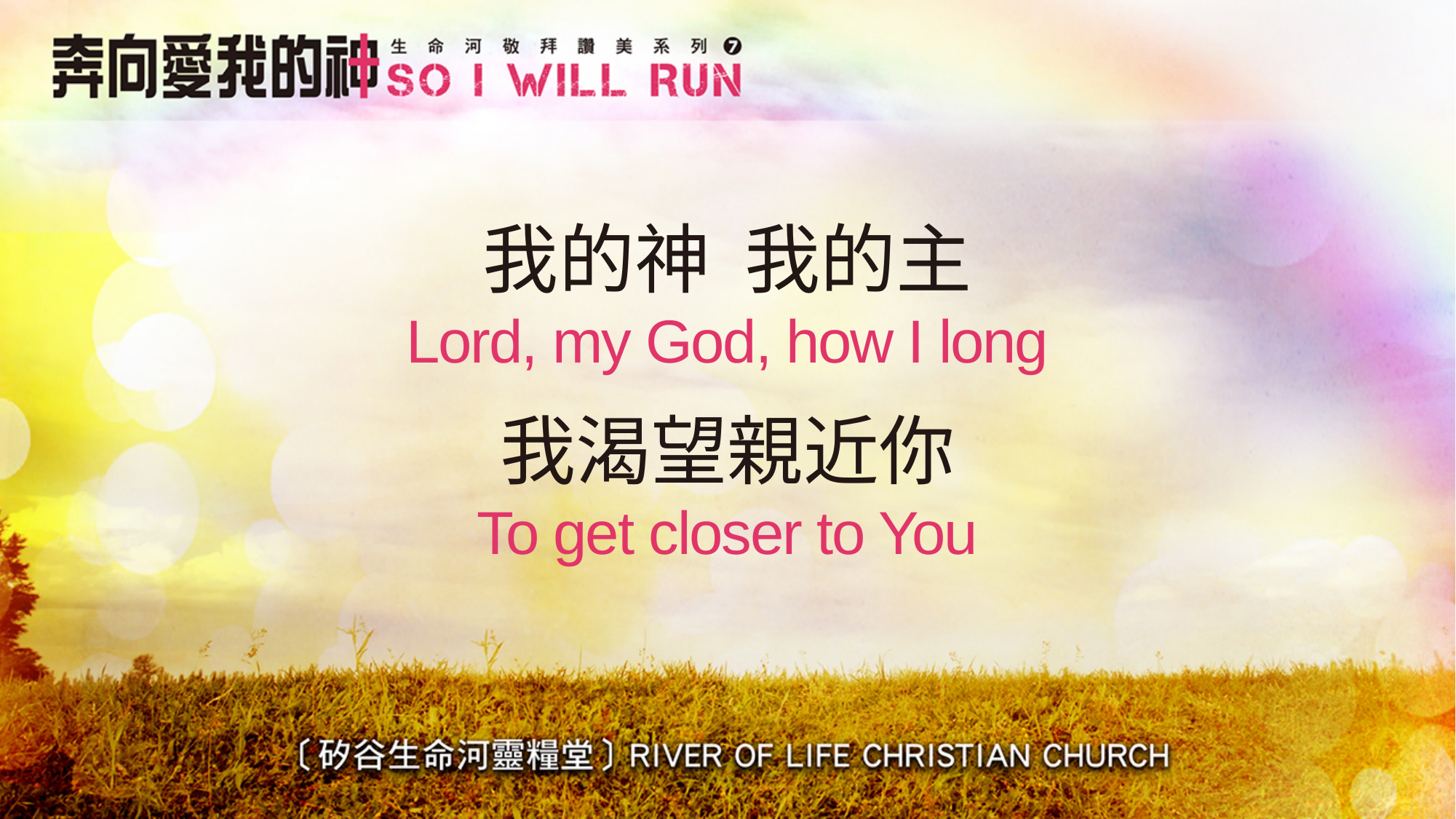

# 我的神  我的主 Lord, my God, how I long
我渴望親近你
To get closer to You